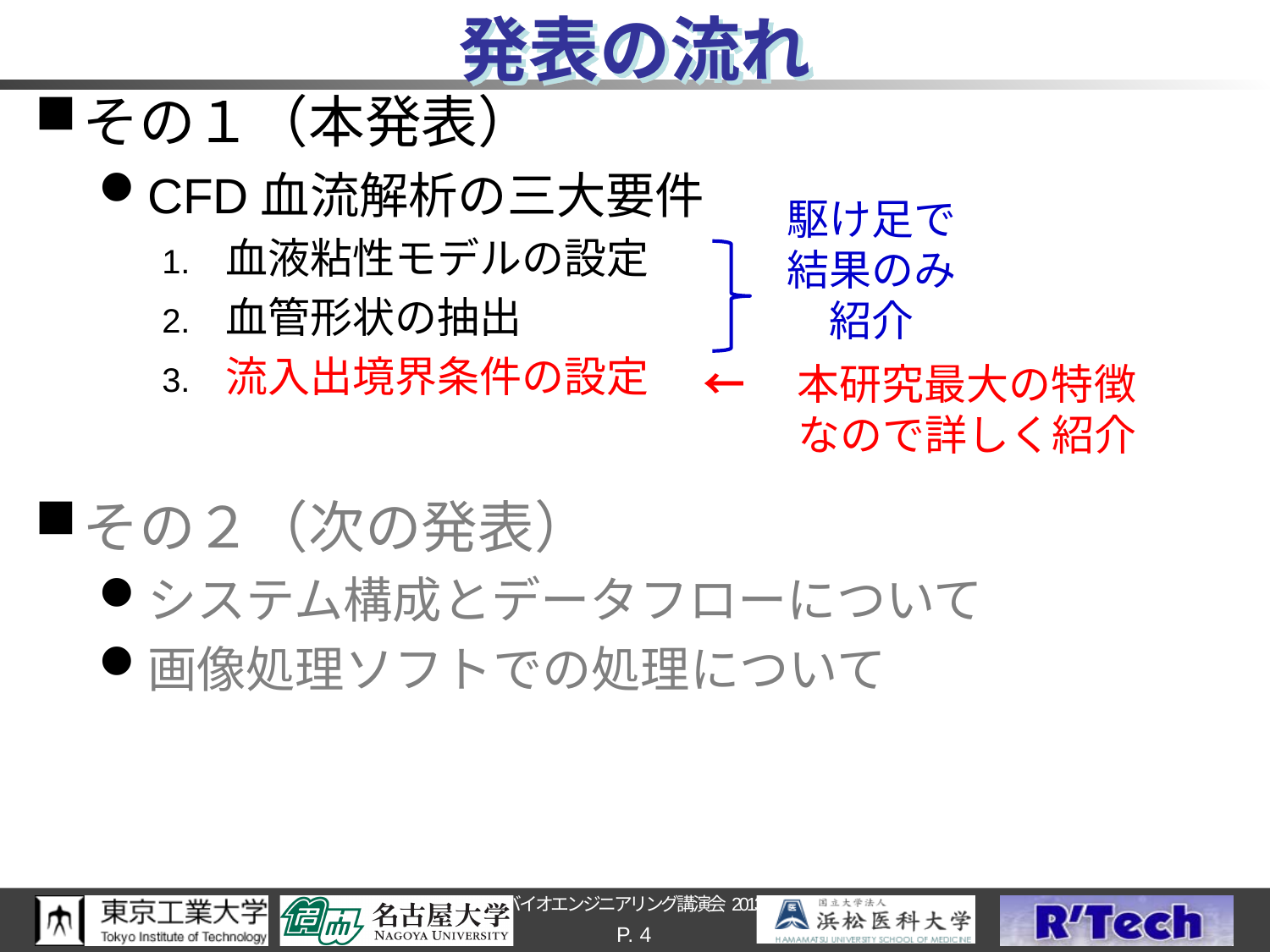

# 発表の流れ
その１（本発表）
CFD血流解析の三大要件
血液粘性モデルの設定
血管形状の抽出
流入出境界条件の設定

その２（次の発表）
システム構成とデータフローについて
画像処理ソフトでの処理について
駆け足で
結果のみ
紹介

←　本研究最大の特徴
なので詳しく紹介
P. 4